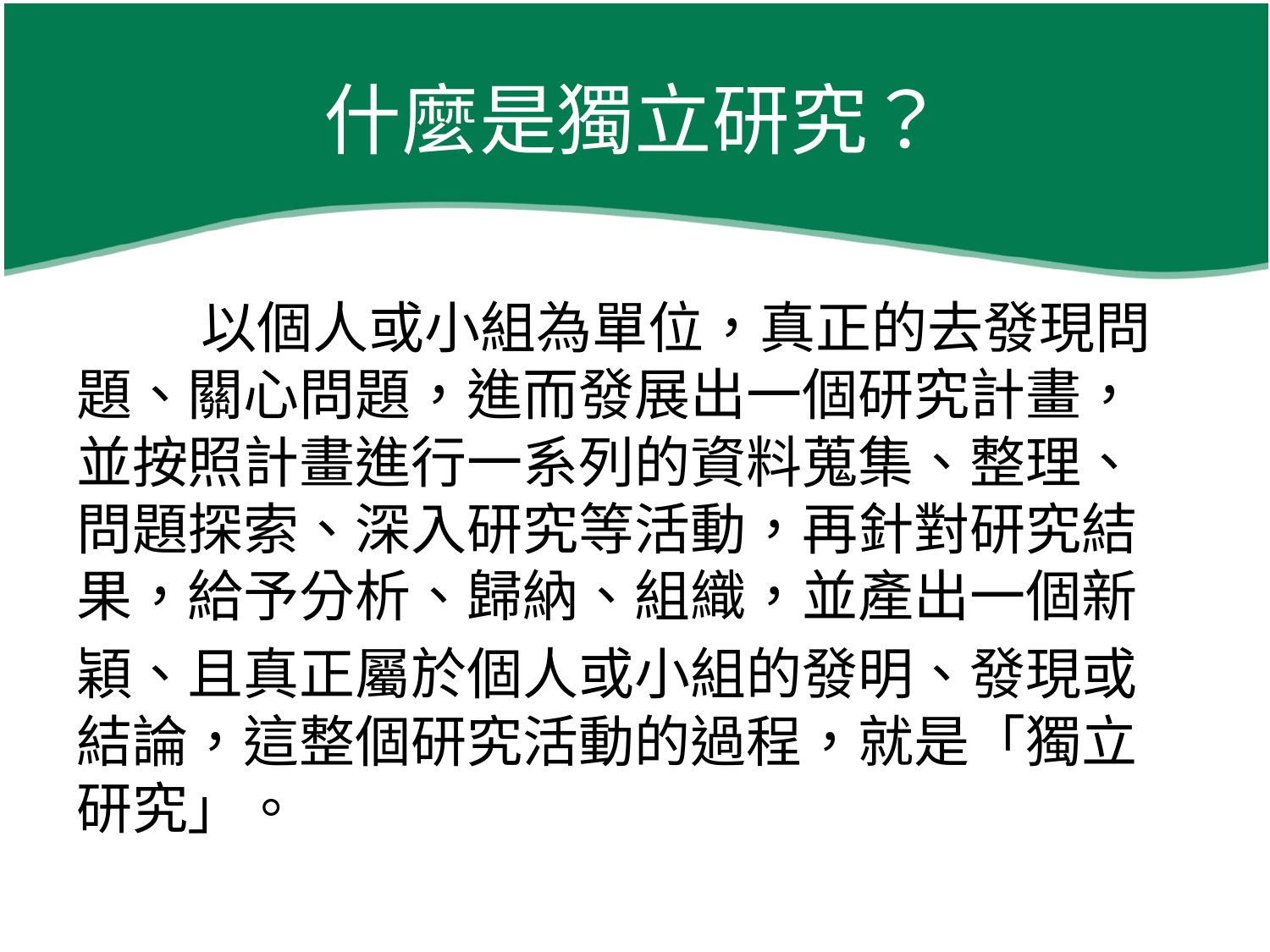

# 什麼是獨立研究？
    以個人或小組為單位，真正的去發現問題、關心問題，進而發展出一個研究計畫，並按照計畫進行一系列的資料蒐集、整理、問題探索、深入研究等活動，再針對研究結果，給予分析、歸納、組織，並產出一個新
穎、且真正屬於個人或小組的發明、發現或結論，這整個研究活動的過程，就是「獨立研究」。